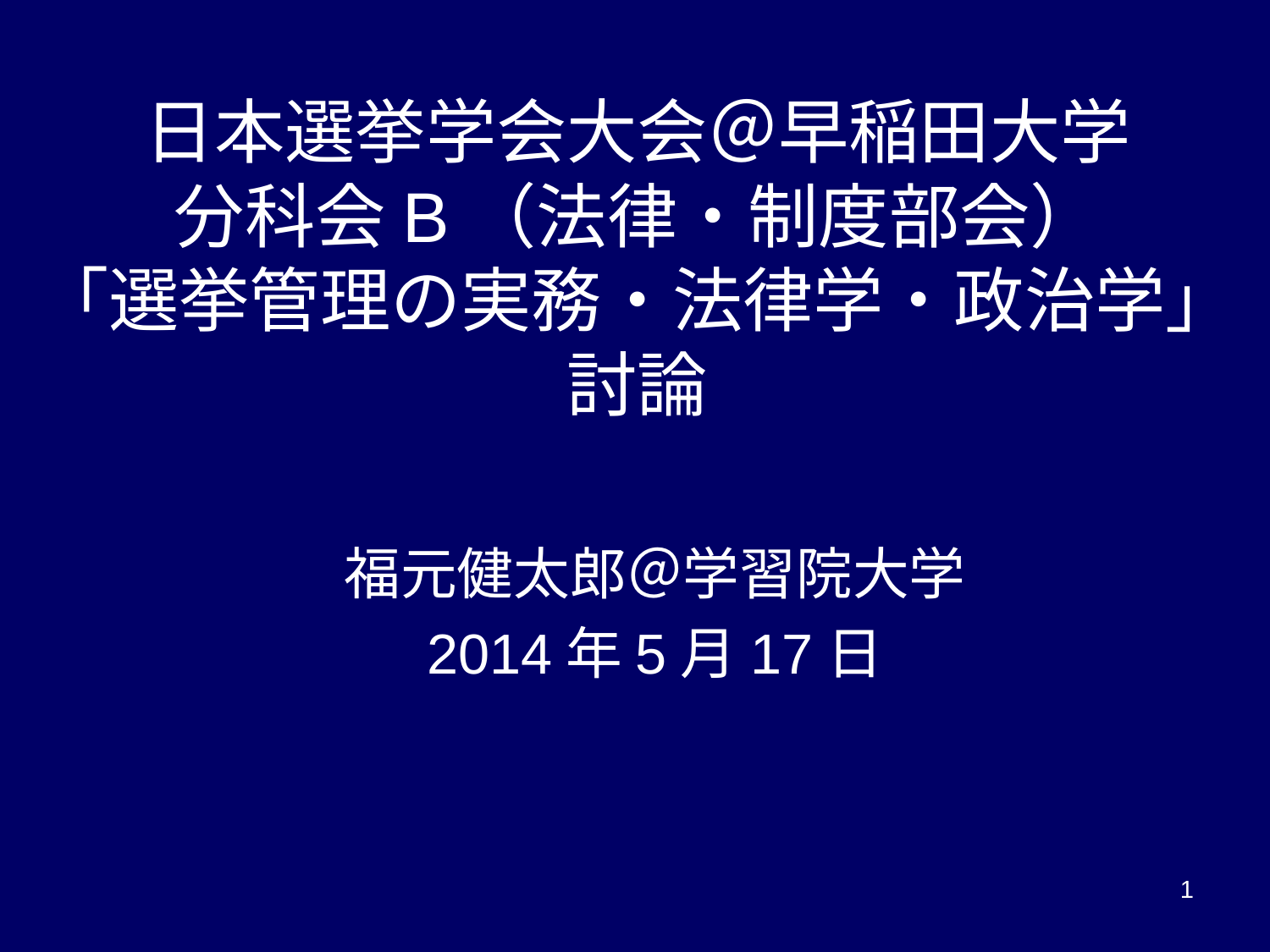

# 日本選挙学会大会＠早稲田大学 分科会B（法律・制度部会） 「選挙管理の実務・法律学・政治学」 討論
福元健太郎＠学習院大学
2014年5月17日
1